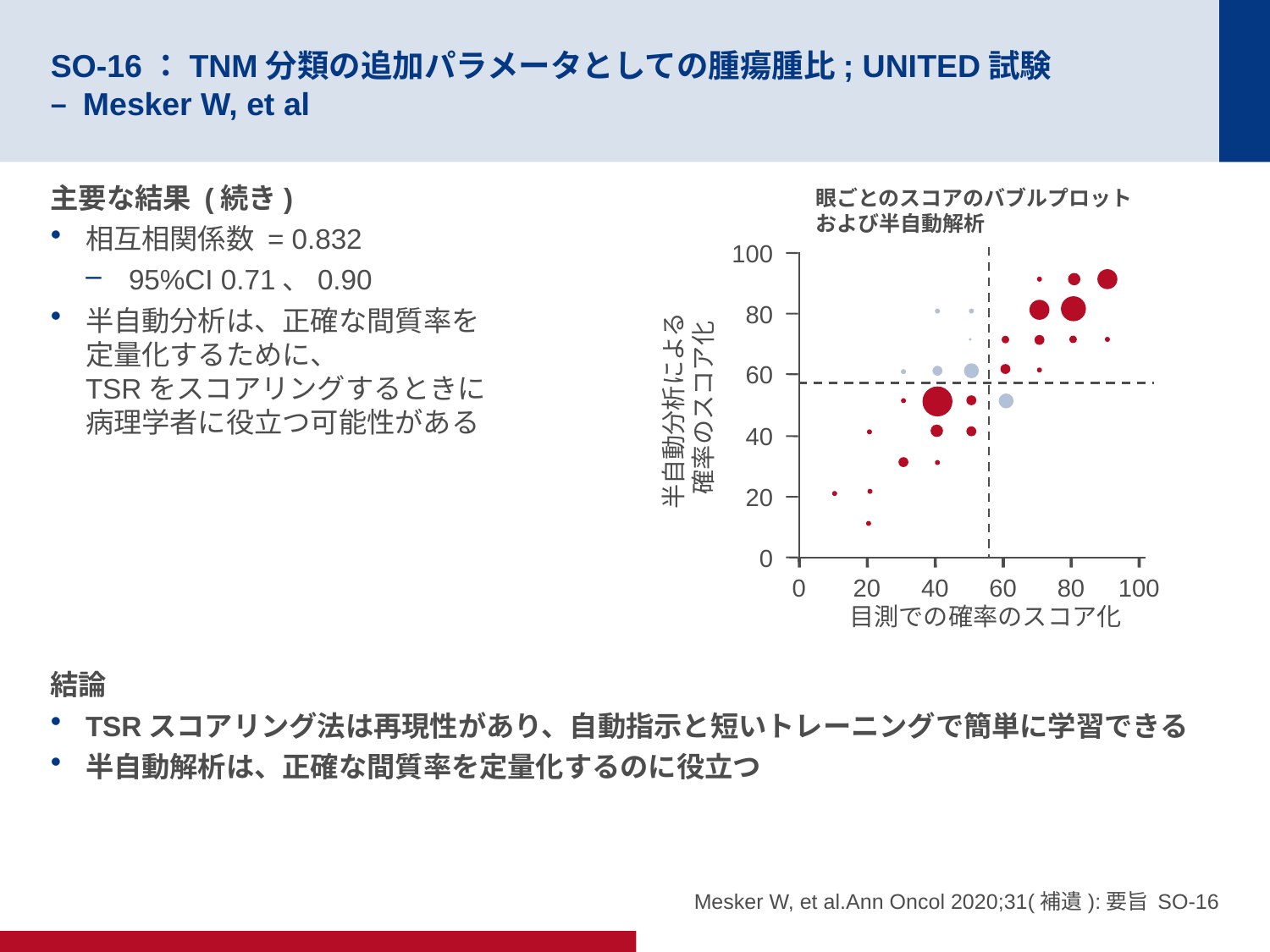

# SO-16：TNM分類の追加パラメータとしての腫瘍腫比; UNITED試験 – Mesker W, et al
主要な結果 (続き)
相互相関係数 = 0.832
95%CI 0.71、0.90
半自動分析は、正確な間質率を
定量化するために、
TSRをスコアリングするときに
病理学者に役立つ可能性がある
結論
TSRスコアリング法は再現性があり、自動指示と短いトレーニングで簡単に学習できる
半自動解析は、正確な間質率を定量化するのに役立つ
眼ごとのスコアのバブルプロット
および半自動解析
100

80

60

半自動分析による
確率のスコア化

40

20

0

0
20
40
60
80
100
目測での確率のスコア化
Mesker W, et al.Ann Oncol 2020;31(補遺):要旨 SO-16